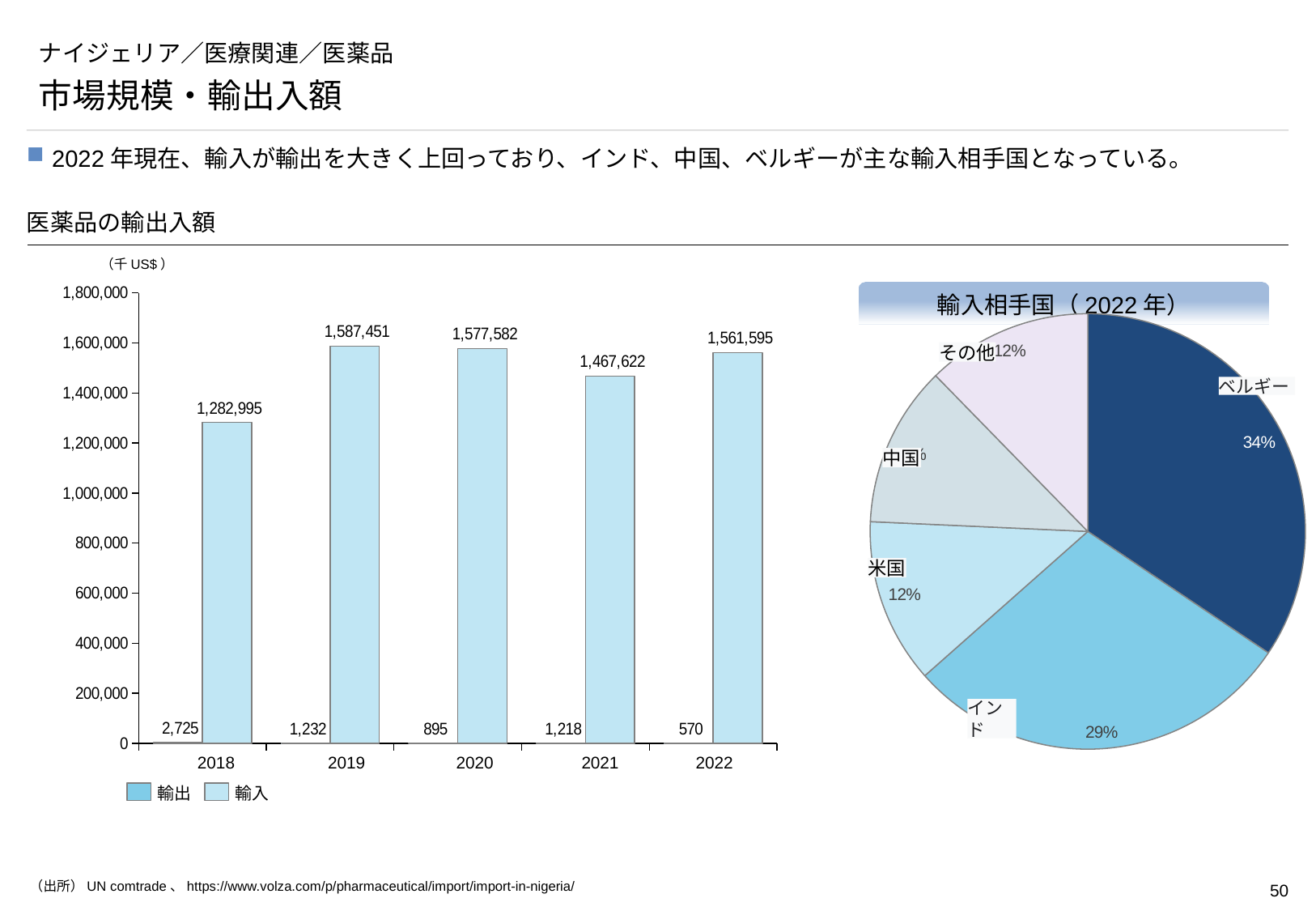

# ナイジェリア／医療関連／医薬品
市場規模・輸出入額
2022年現在、輸入が輸出を大きく上回っており、インド、中国、ベルギーが主な輸入相手国となっている。
医薬品の輸出入額
（千US$）

### Chart

| Category |  |  |
|---|---|---|
輸入相手国（2022年）

### Chart

| Category |  |
|---|---|
| ベルギー | 0.34418016216306774 |
| インド | 0.29051797242515787 |
| 米国 | 0.12245534276678076 |
| 中国 | 0.11971661673251825 |
| その他 | 0.1231299059124754 |
その他
ベルギー
中国
米国
インド
2018
2019
2020
2021
2022
輸出
輸入

（出所）UN comtrade、https://www.volza.com/p/pharmaceutical/import/import-in-nigeria/